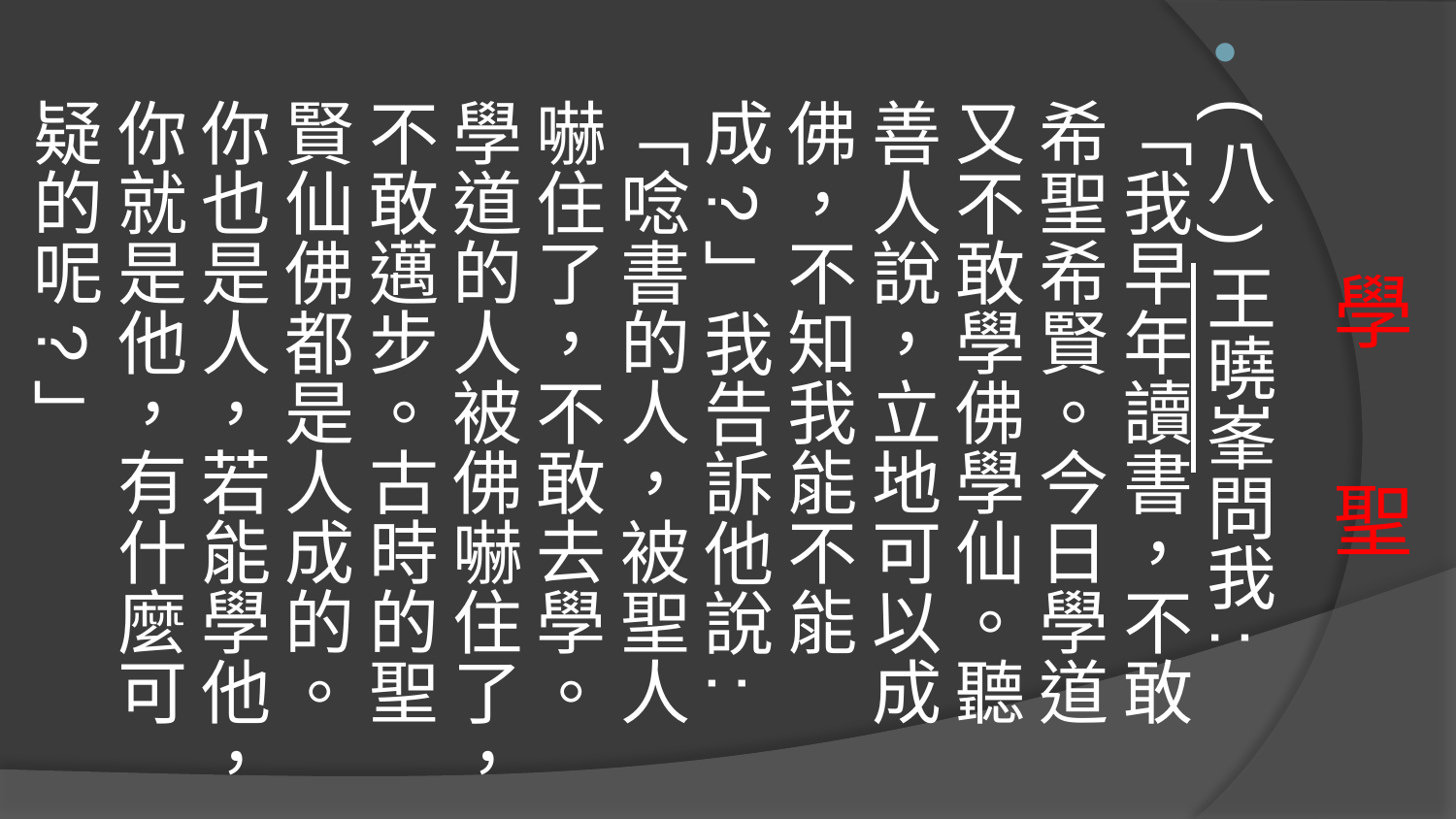

(八)王曉峯問我:「我早年讀書，不敢希聖希賢。今日學道又不敢學佛學仙。聽善人說，立地可以成佛，不知我能不能成?」我告訴他說:「唸書的人，被聖人嚇住了，不敢去學。學道的人被佛嚇住了，不敢邁步。古時的聖賢仙佛都是人成的。你也是人，若能學他，你就是他，有什麼可疑的呢?」
# 學       聖